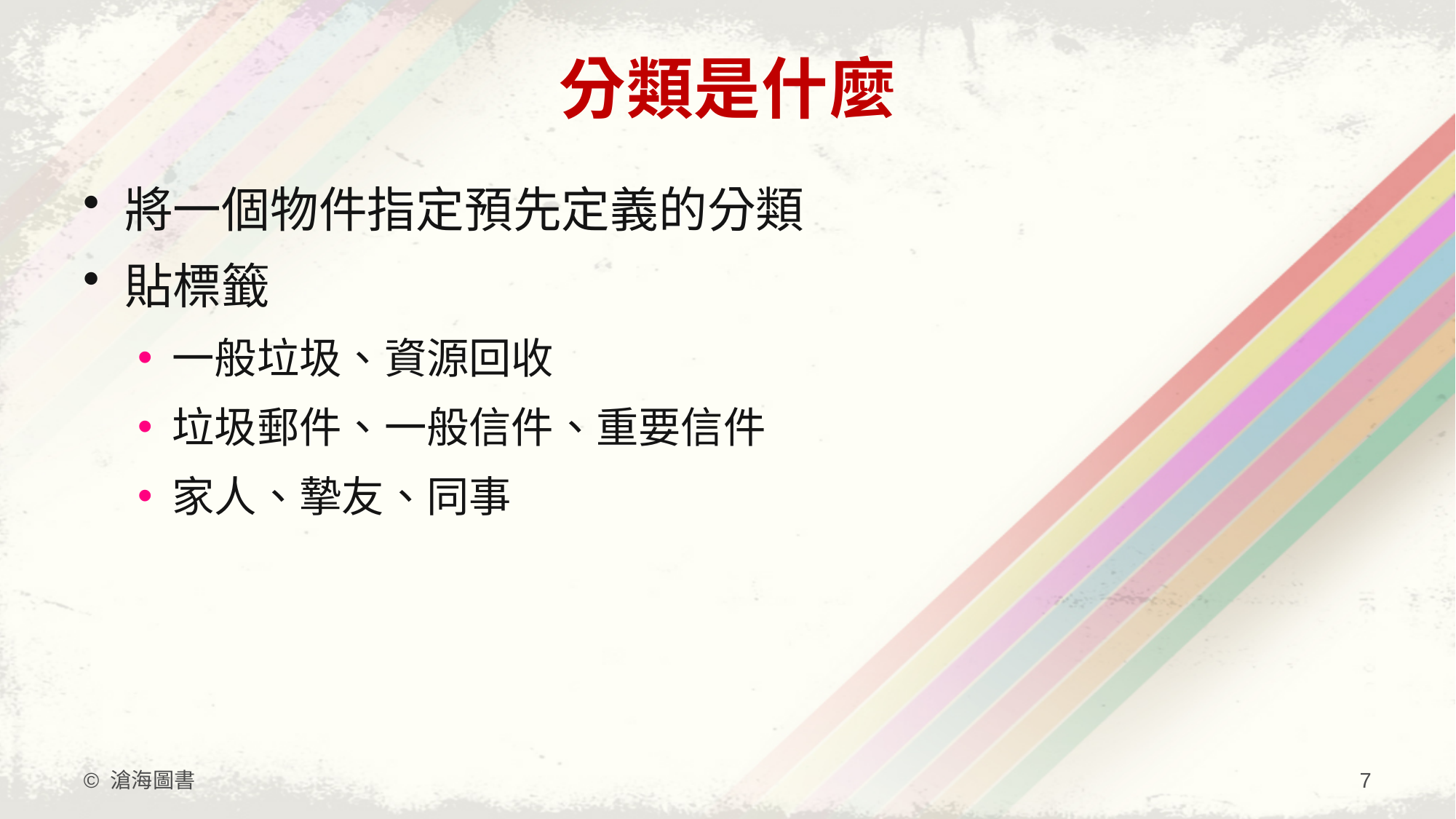

# 分類是什麼
將一個物件指定預先定義的分類
貼標籤
一般垃圾、資源回收
垃圾郵件、一般信件、重要信件
家人、摯友、同事
© 滄海圖書

7